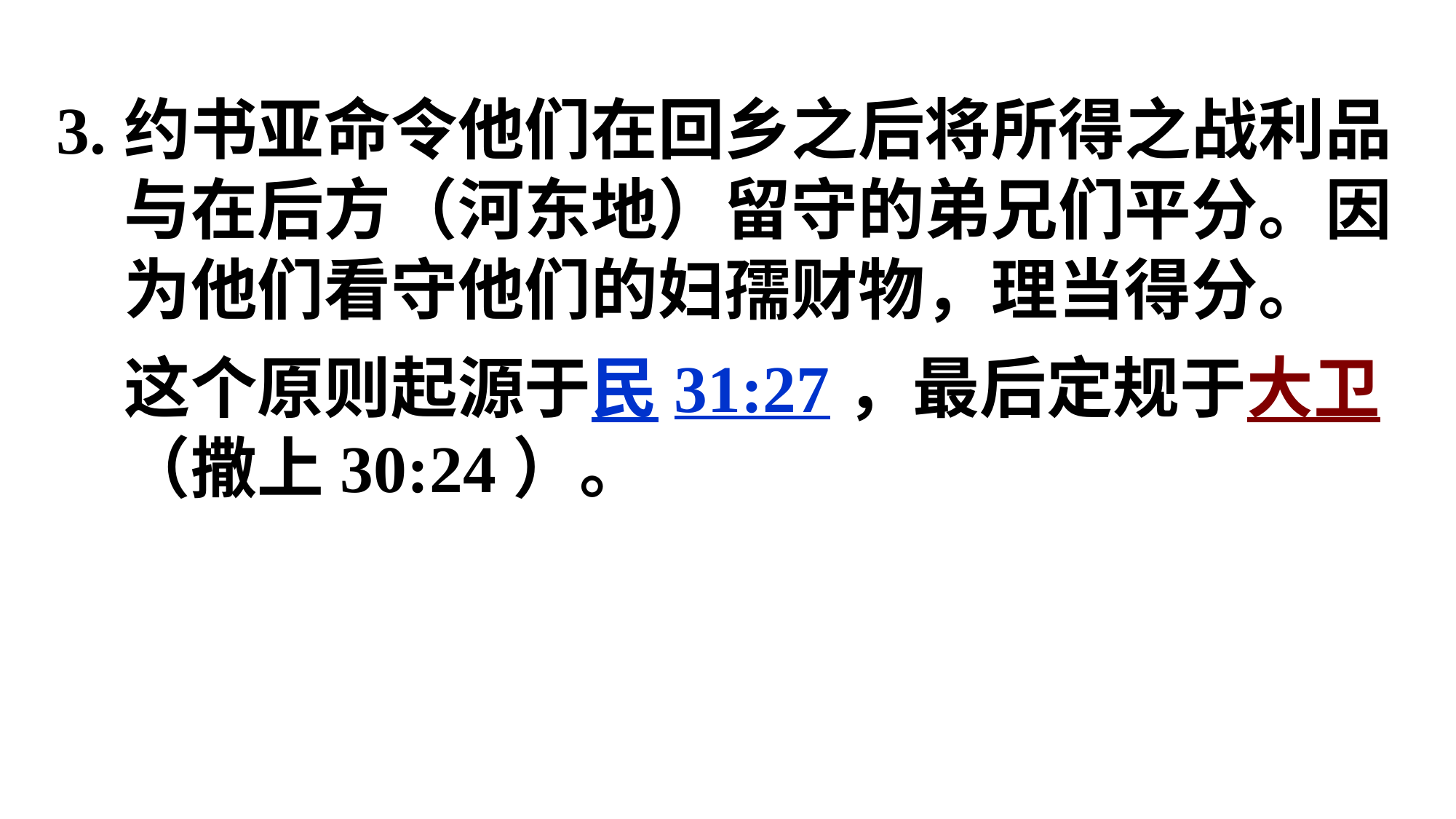

3.	约书亚命令他们在回乡之后将所得之战利品与在后方（河东地）留守的弟兄们平分。因为他们看守他们的妇孺财物，理当得分。
	这个原则起源于民31:27，最后定规于大卫（撒上30:24）。